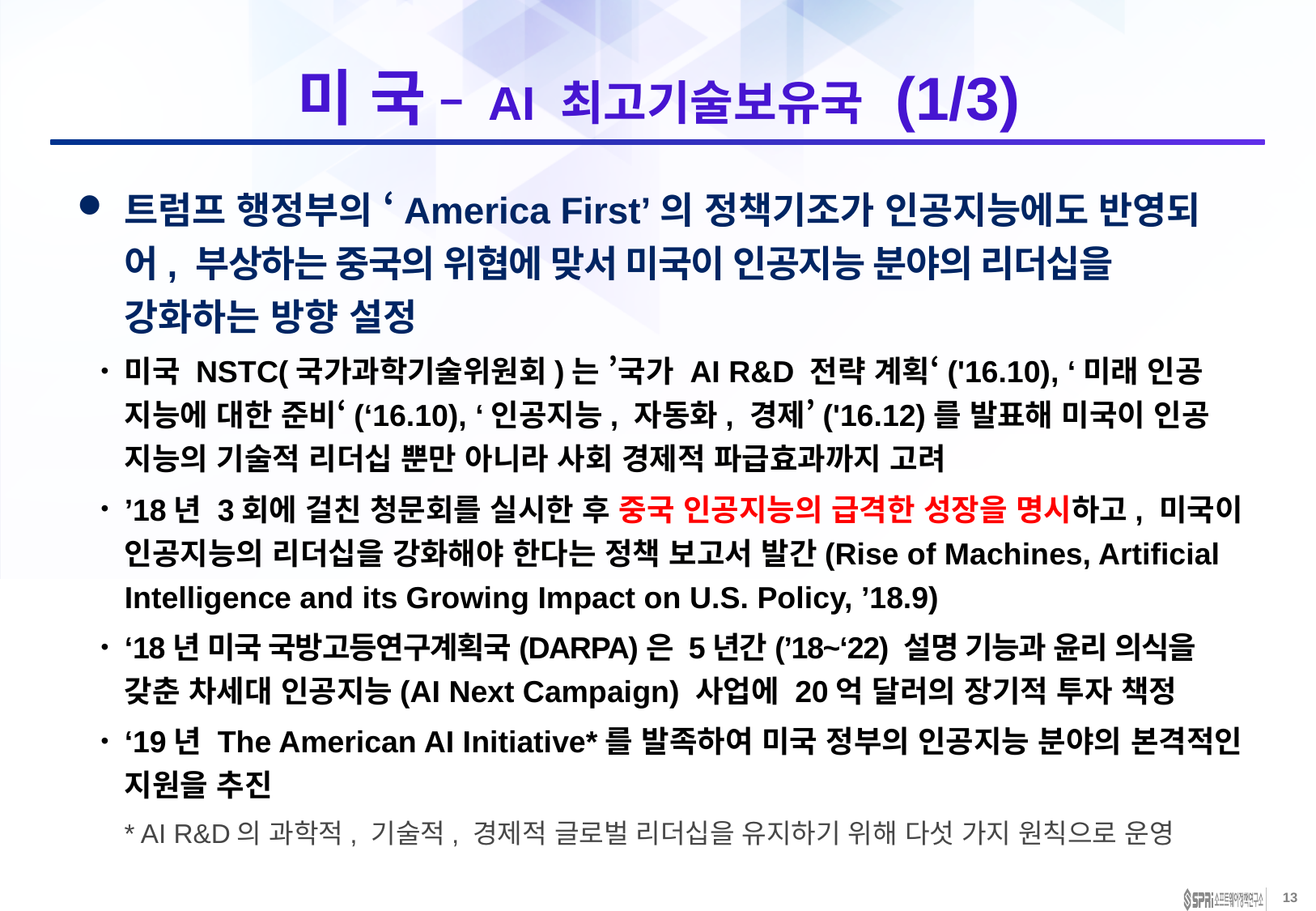

# 미 국 – AI 최고기술보유국 (1/3)
트럼프 행정부의 ‘America First’의 정책기조가 인공지능에도 반영되어, 부상하는 중국의 위협에 맞서 미국이 인공지능 분야의 리더십을 강화하는 방향 설정
미국 NSTC(국가과학기술위원회)는 ’국가 AI R&D 전략 계획‘('16.10), ‘미래 인공
지능에 대한 준비‘(‘16.10), ‘인공지능, 자동화, 경제’('16.12)를 발표해 미국이 인공
지능의 기술적 리더십 뿐만 아니라 사회 경제적 파급효과까지 고려
’18년 3회에 걸친 청문회를 실시한 후 중국 인공지능의 급격한 성장을 명시하고, 미국이 인공지능의 리더십을 강화해야 한다는 정책 보고서 발간(Rise of Machines, Artificial Intelligence and its Growing Impact on U.S. Policy, ’18.9)
‘18년 미국 국방고등연구계획국(DARPA)은 5년간(’18~‘22) 설명 기능과 윤리 의식을 갖춘 차세대 인공지능(AI Next Campaign) 사업에 20억 달러의 장기적 투자 책정
‘19년 The American AI Initiative*를 발족하여 미국 정부의 인공지능 분야의 본격적인 지원을 추진
* AI R&D의 과학적, 기술적, 경제적 글로벌 리더십을 유지하기 위해 다섯 가지 원칙으로 운영